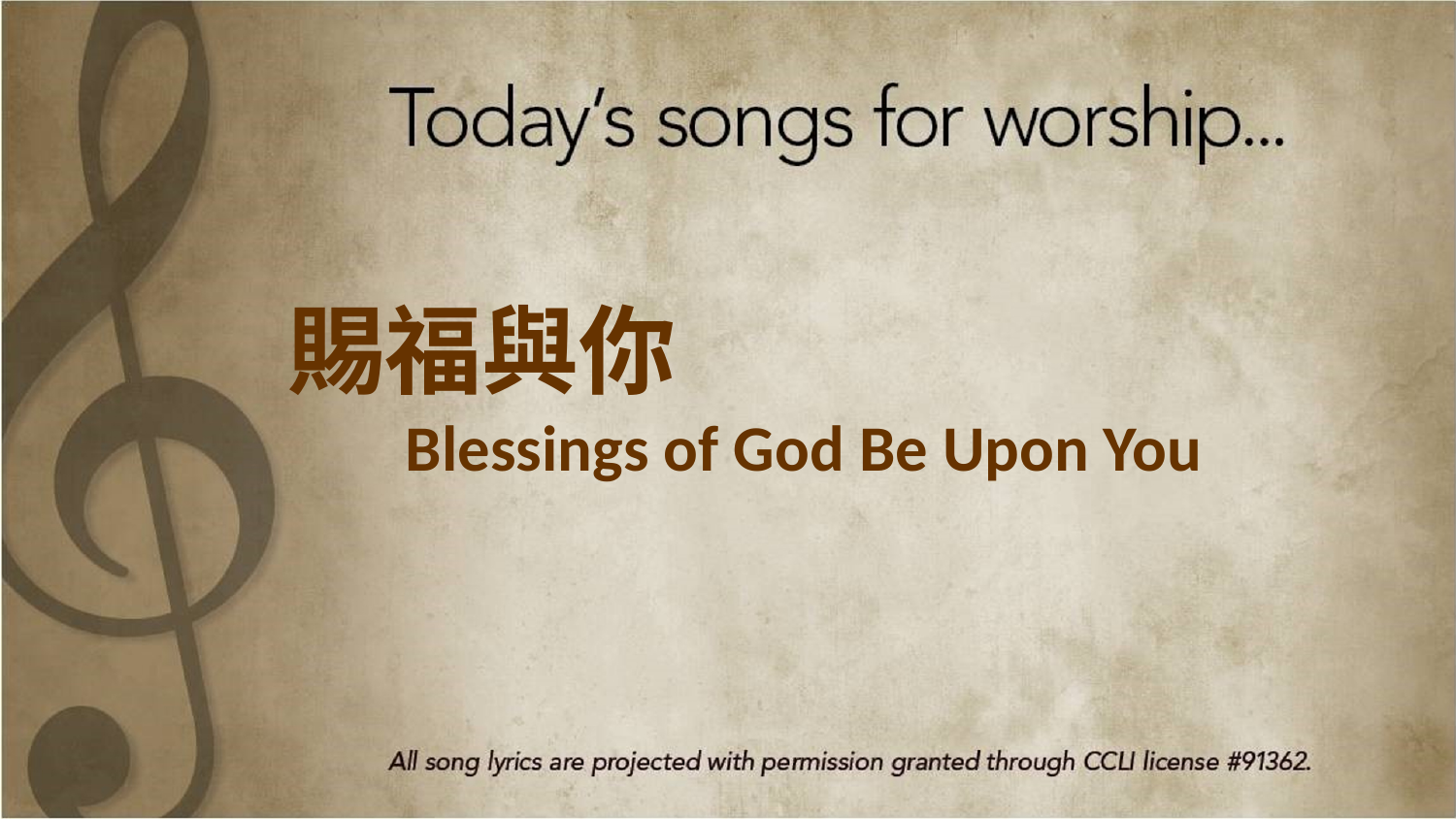

賜福與你
Blessings of God Be Upon You